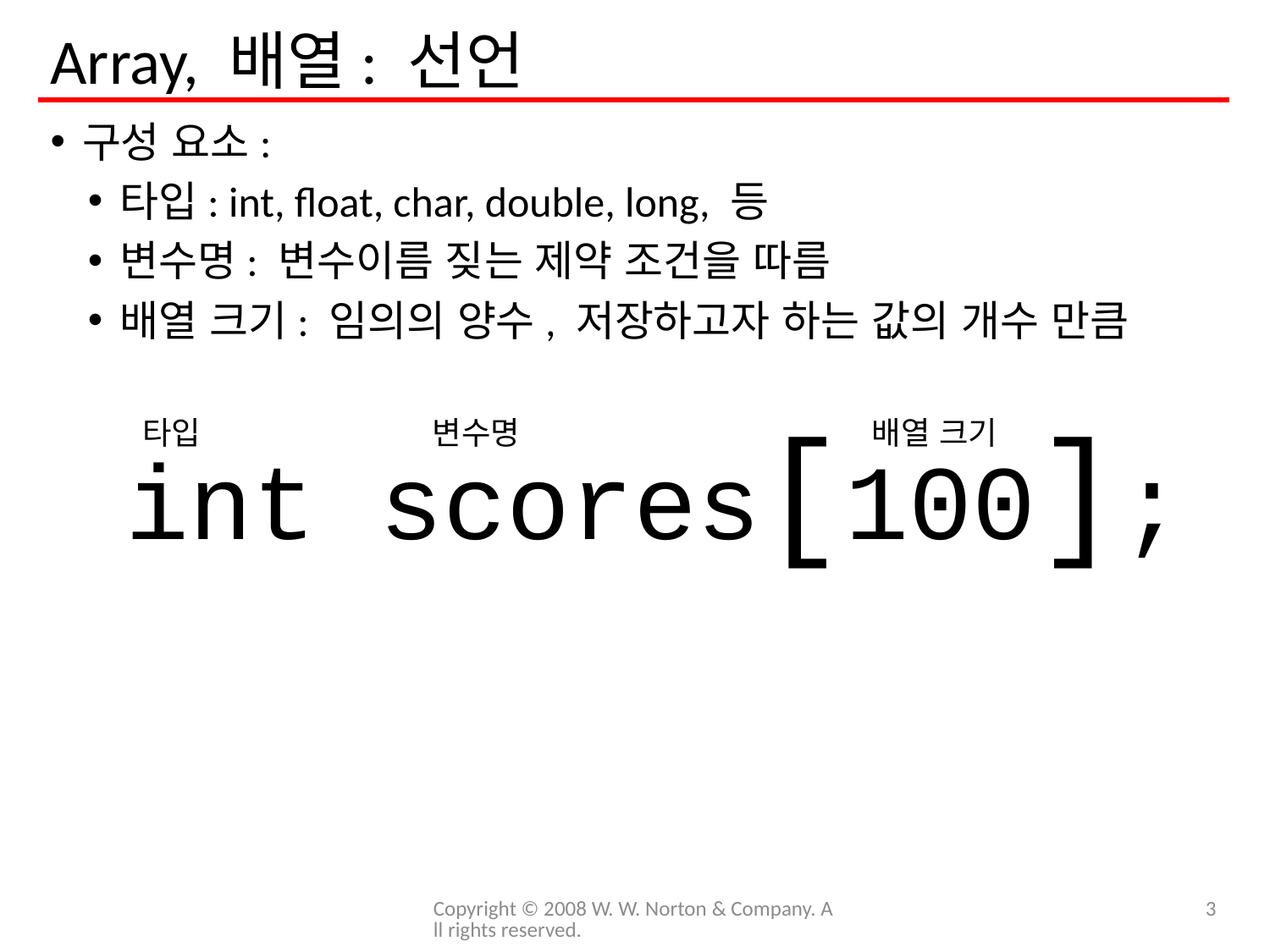

# Array, 배열: 선언
구성 요소:
타입: int, float, char, double, long, 등
변수명: 변수이름 짖는 제약 조건을 따름
배열 크기: 임의의 양수, 저장하고자 하는 값의 개수 만큼
int scores[100];
타입
변수명
배열 크기
Copyright © 2008 W. W. Norton & Company. All rights reserved.
3